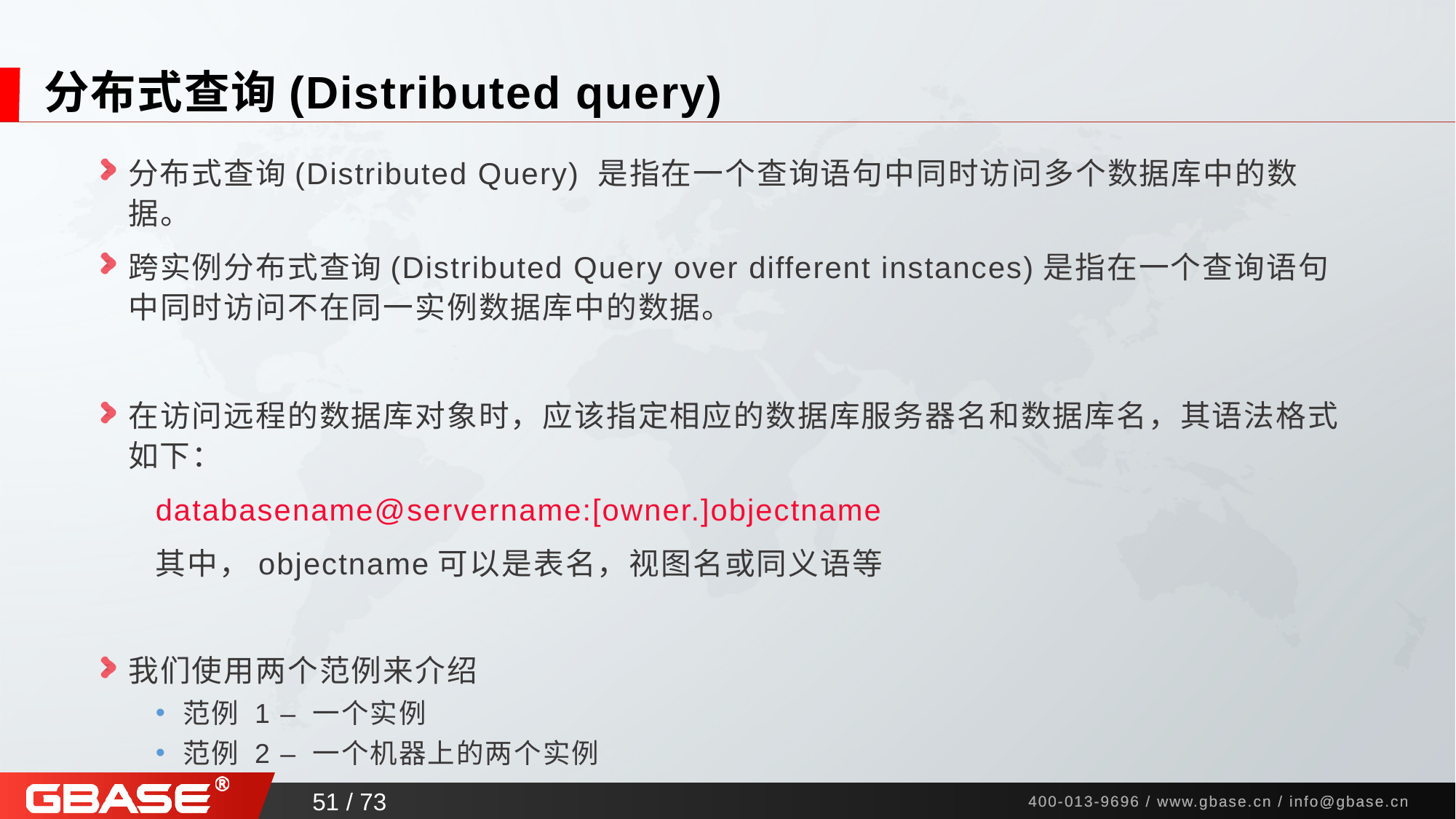

# 分布式查询(Distributed query)
分布式查询(Distributed Query) 是指在一个查询语句中同时访问多个数据库中的数据。
跨实例分布式查询(Distributed Query over different instances)是指在一个查询语句中同时访问不在同一实例数据库中的数据。

在访问远程的数据库对象时，应该指定相应的数据库服务器名和数据库名，其语法格式如下：
databasename@servername:[owner.]objectname
其中，objectname可以是表名，视图名或同义语等

我们使用两个范例来介绍
范例 1 – 一个实例
范例 2 – 一个机器上的两个实例